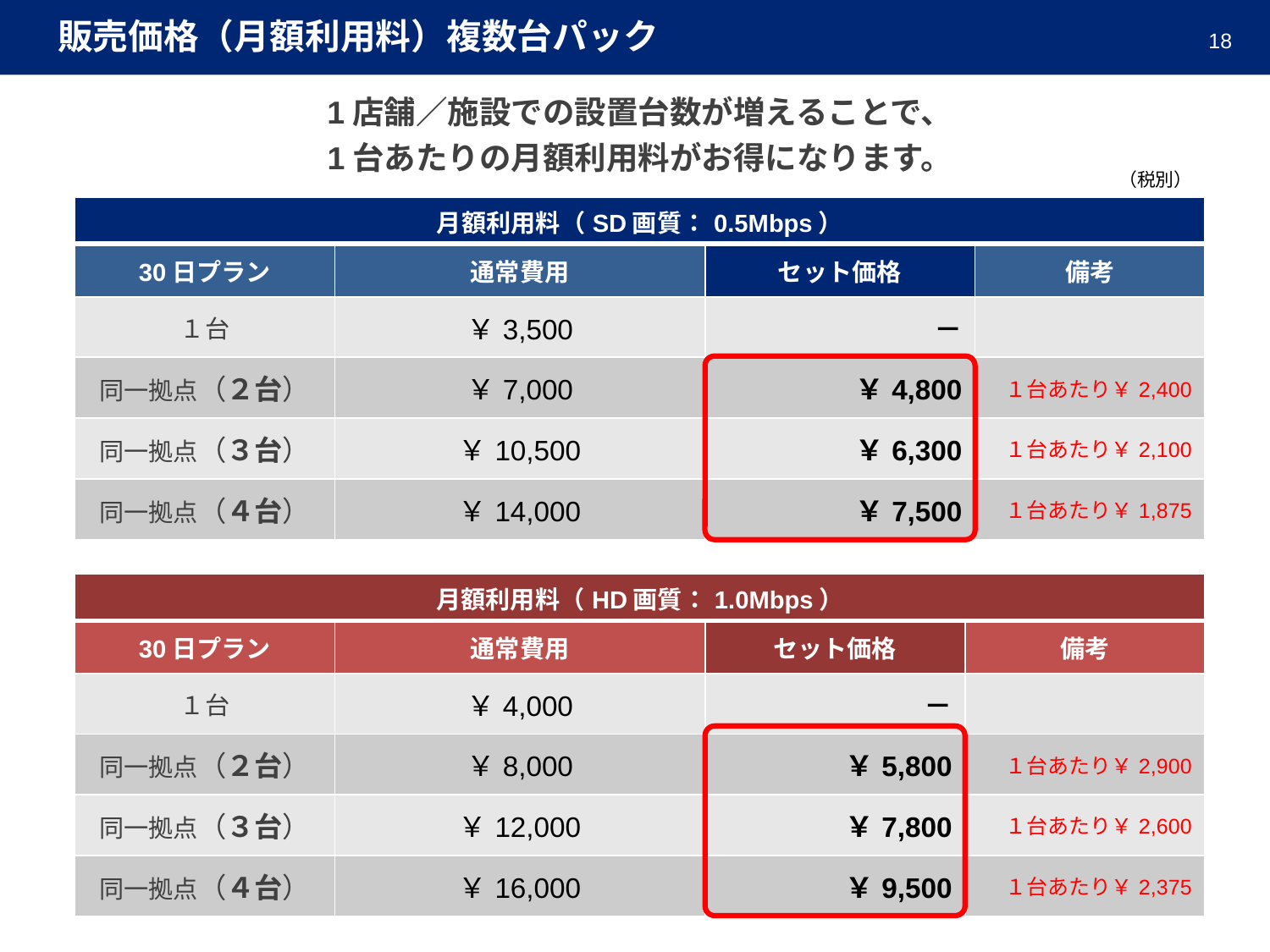

販売価格（月額利用料）複数台パック
18
1店舗／施設での設置台数が増えることで、
1台あたりの月額利用料がお得になります。
（税別）
| 月額利用料（SD画質：0.5Mbps） |  |  |  |
| --- | --- | --- | --- |
| 30日プラン | 通常費用 | セット価格 | 備考 |
| １台 | ￥3,500 | － |  |
| 同一拠点（２台） | ￥7,000 | ￥4,800 | １台あたり￥2,400 |
| 同一拠点（３台） | ￥10,500 | ￥6,300 | １台あたり￥2,100 |
| 同一拠点（４台） | ￥14,000 | ￥7,500 | １台あたり￥1,875 |

| 月額利用料（HD画質：1.0Mbps） |  |  |  |
| --- | --- | --- | --- |
| 30日プラン | 通常費用 | セット価格 | 備考 |
| １台 | ￥4,000 | － |  |
| 同一拠点（２台） | ￥8,000 | ￥5,800 | １台あたり￥2,900 |
| 同一拠点（３台） | ￥12,000 | ￥7,800 | １台あたり￥2,600 |
| 同一拠点（４台） | ￥16,000 | ￥9,500 | １台あたり￥2,375 |